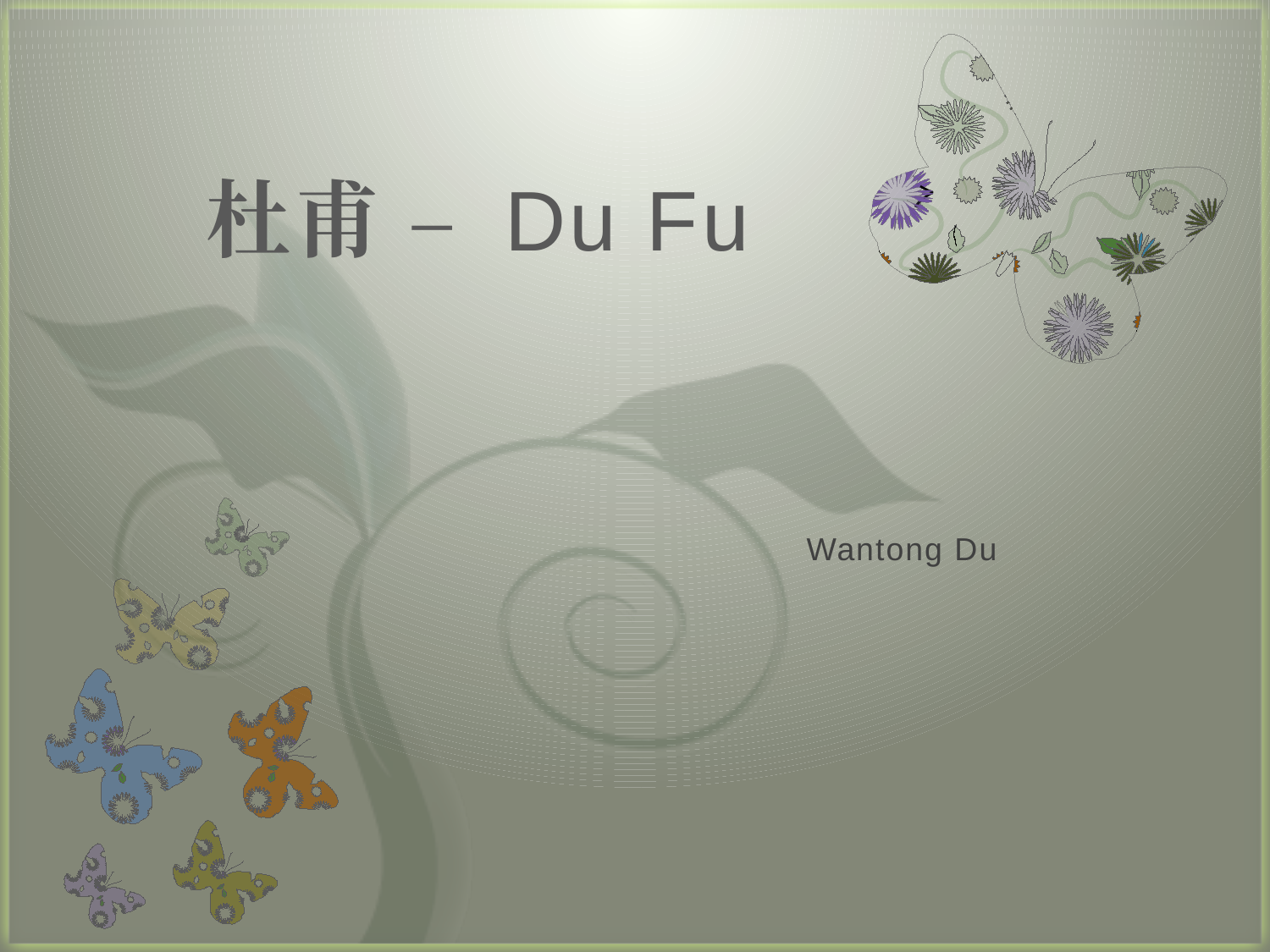

# 杜甫 – Du Fu
Wantong Du